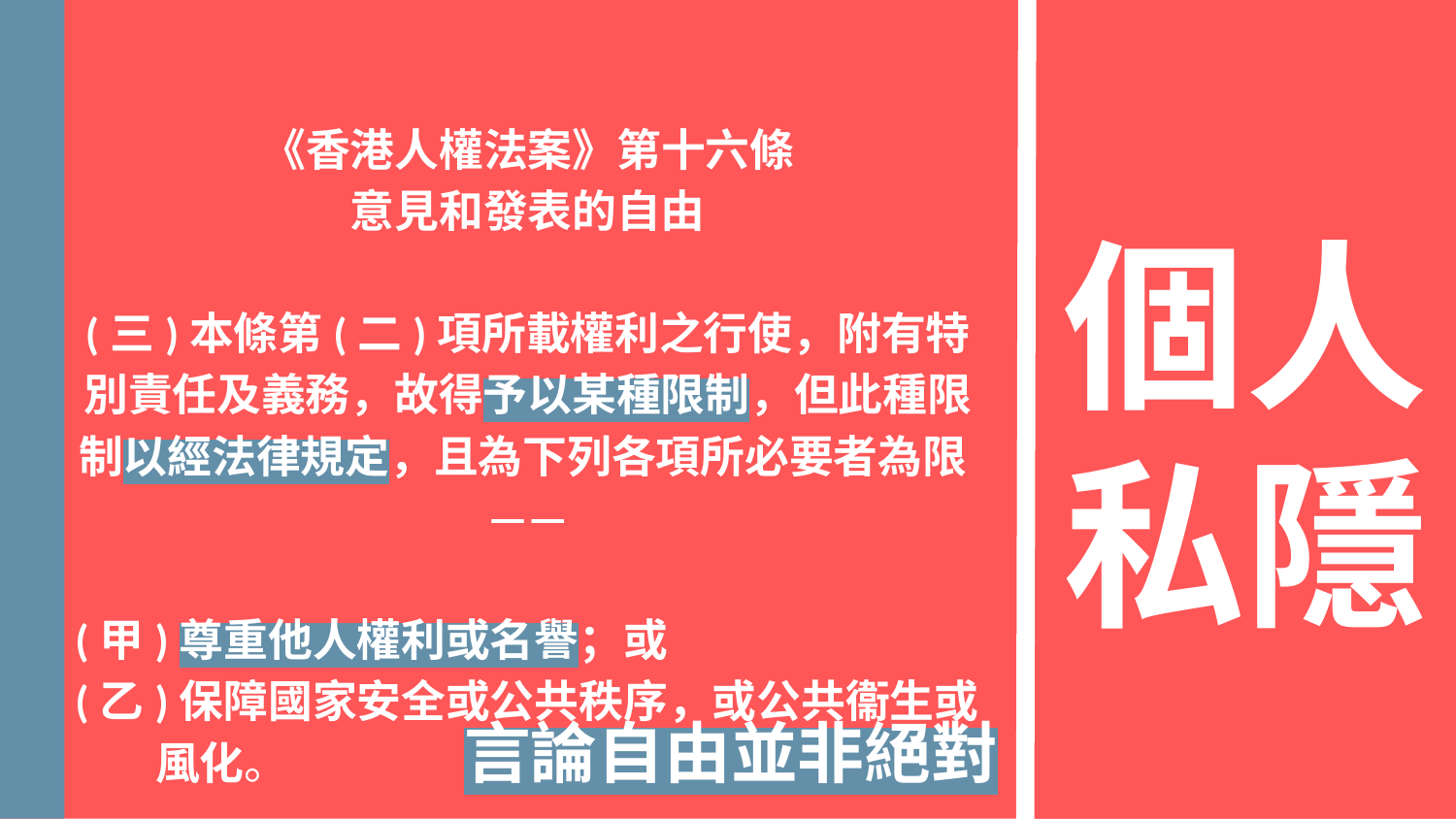

個人
私隱
《香港人權法案》第十六條
意見和發表的自由

(三)本條第(二)項所載權利之行使，附有特別責任及義務，故得予以某種限制，但此種限制以經法律規定，且為下列各項所必要者為限 ——

(甲)尊重他人權利或名譽；或
(乙)保障國家安全或公共秩序，或公共衞生或
       風化。
言論自由並非絕對